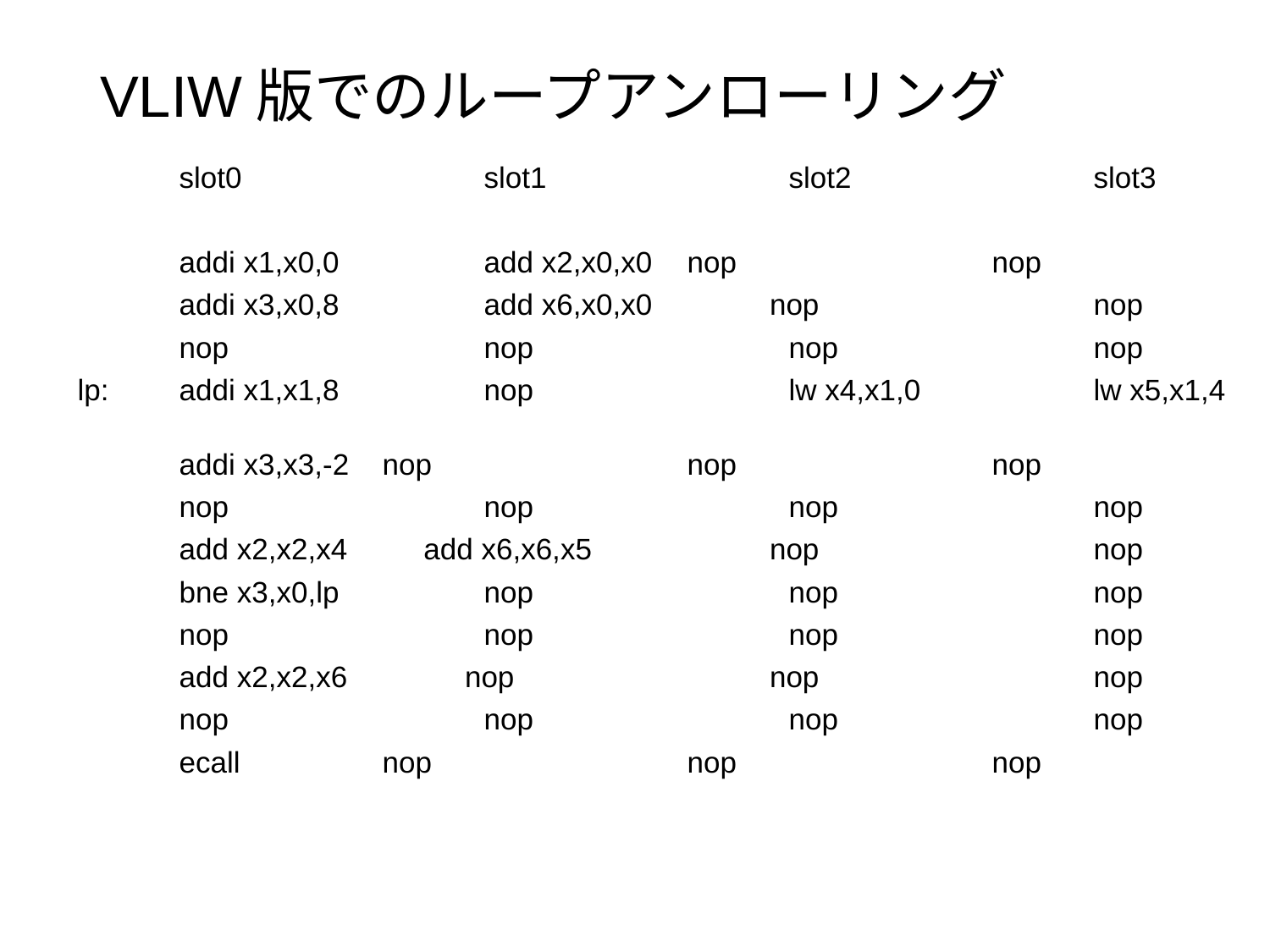

# VLIW版でのループアンローリング
	slot0			slot1			slot2			slot3

	addi x1,x0,0		add x2,x0,x0  	nop			nop
	addi x3,x0,8		add x6,x0,x0	          nop			nop
	nop			nop			nop			nop
lp: 	addi x1,x1,8		nop			lw x4,x1,0		lw x5,x1,4
	addi x3,x3,-2	nop			nop			nop
	nop			nop			nop			nop
	add x2,x2,x4	     add x6,x6,x5	          nop			nop
	bne x3,x0,lp		nop			nop			nop
	nop			nop			nop			nop
	add x2,x2,x6	          nop		          nop			nop
	nop			nop			nop			nop
	ecall   		nop			nop			nop